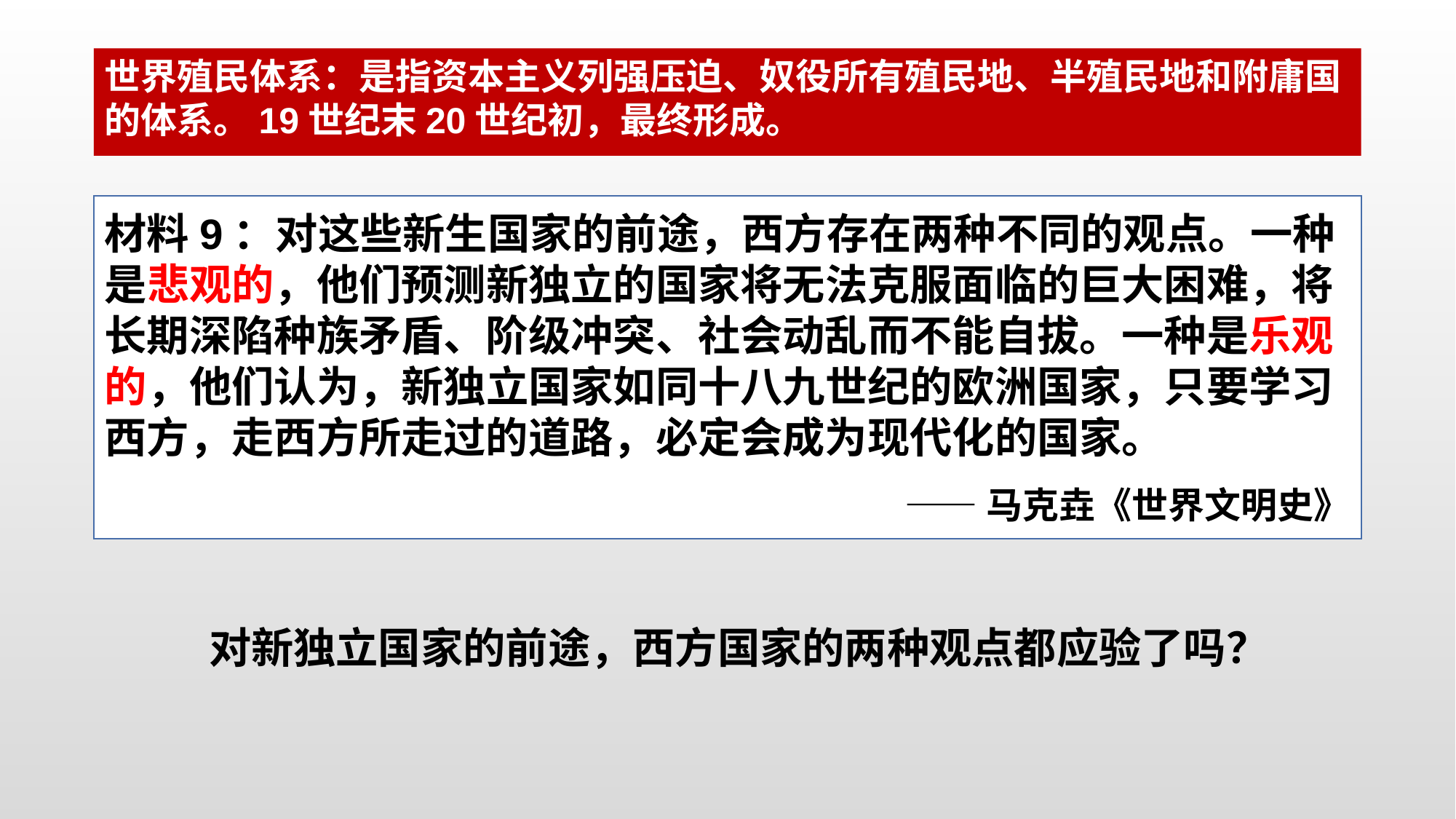

世界殖民体系：是指资本主义列强压迫、奴役所有殖民地、半殖民地和附庸国的体系。19世纪末20世纪初，最终形成。
材料9：对这些新生国家的前途，西方存在两种不同的观点。一种是悲观的，他们预测新独立的国家将无法克服面临的巨大困难，将长期深陷种族矛盾、阶级冲突、社会动乱而不能自拔。一种是乐观的，他们认为，新独立国家如同十八九世纪的欧洲国家，只要学习西方，走西方所走过的道路，必定会成为现代化的国家。
                                ——马克垚《世界文明史》
对新独立国家的前途，西方国家的两种观点都应验了吗？